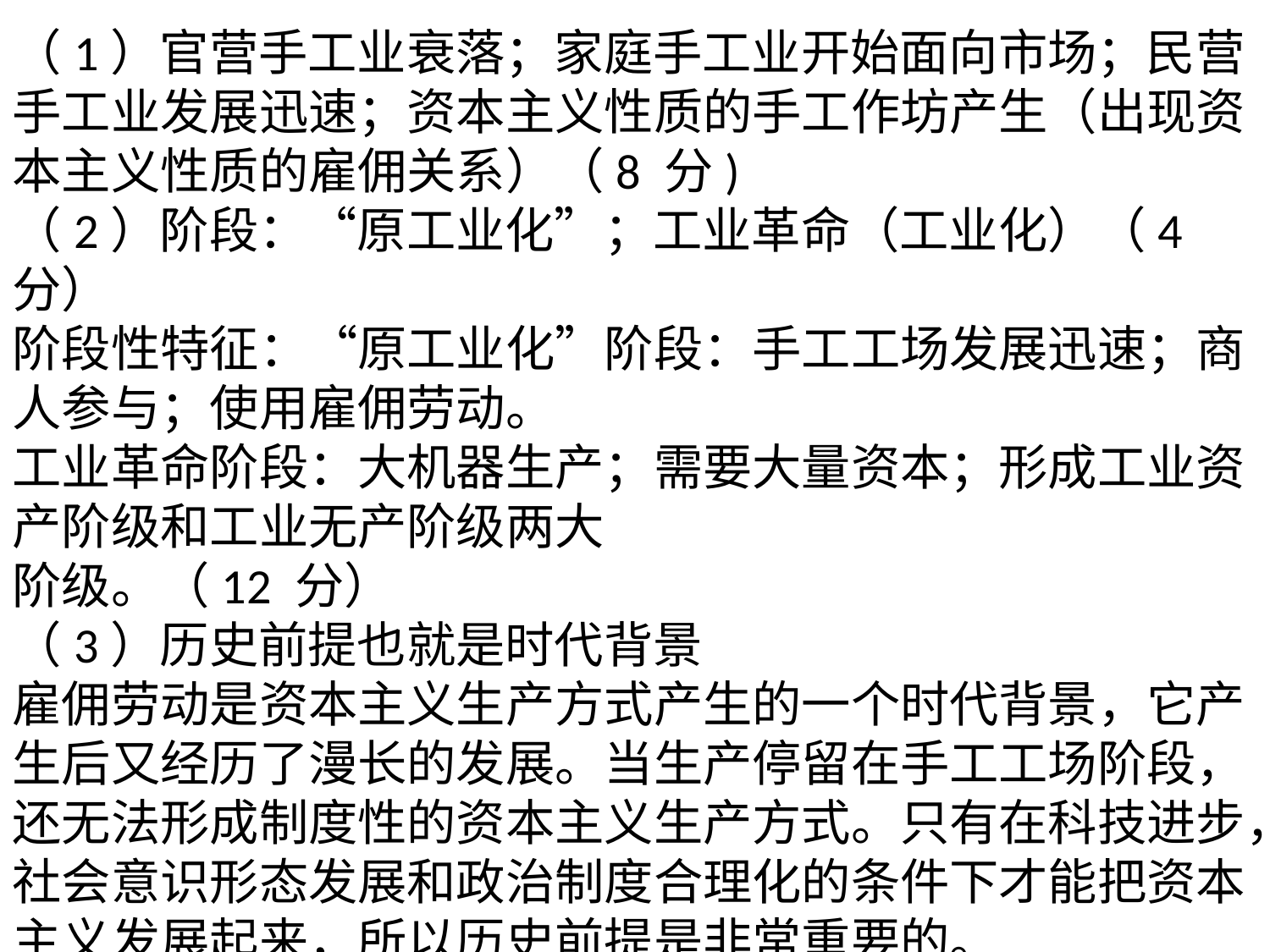

# （1）官营手工业衰落；家庭手工业开始面向市场；民营手工业发展迅速；资本主义性质的手工作坊产生（出现资本主义性质的雇佣关系）（8 分) （2）阶段：“原工业化”；工业革命（工业化）（4 分） 阶段性特征：“原工业化”阶段：手工工场发展迅速；商人参与；使用雇佣劳动。 工业革命阶段：大机器生产；需要大量资本；形成工业资产阶级和工业无产阶级两大 阶级。（12 分） （3）历史前提也就是时代背景 雇佣劳动是资本主义生产方式产生的一个时代背景，它产生后又经历了漫长的发展。当生产停留在手工工场阶段，还无法形成制度性的资本主义生产方式。只有在科技进步，社会意识形态发展和政治制度合理化的条件下才能把资本主义发展起来，所以历史前提是非常重要的。